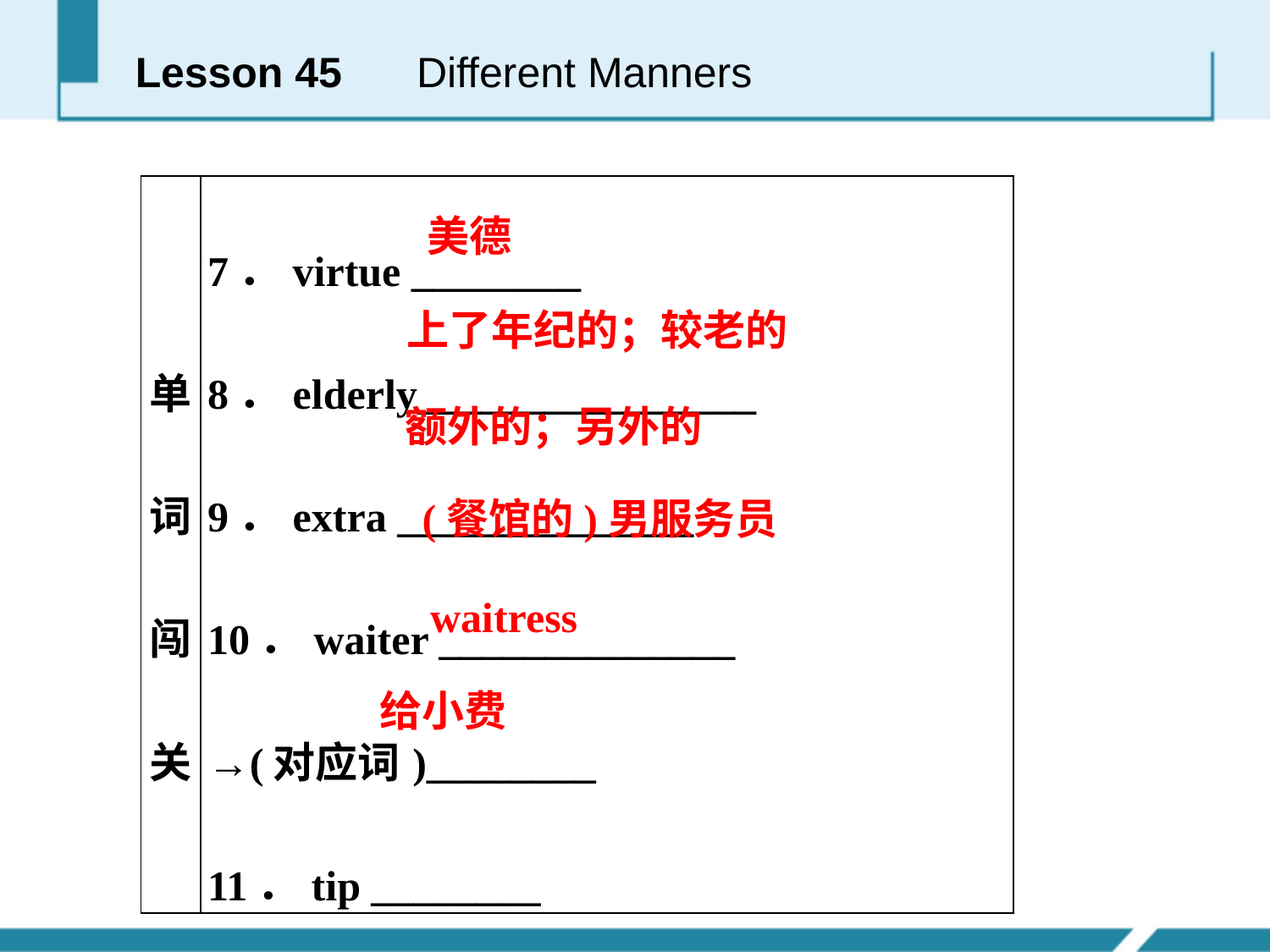

Lesson 45 　Different Manners
| 单词闯关 | 7．virtue \_\_\_\_\_\_\_\_ 8．elderly\_\_\_\_\_\_\_\_\_\_\_\_\_\_\_\_ 9．extra \_\_\_\_\_\_\_\_\_\_\_\_\_\_ 10．waiter \_\_\_\_\_\_\_\_\_\_\_\_\_\_ →(对应词)\_\_\_\_\_\_\_\_ 11．tip \_\_\_\_\_\_\_\_ |
| --- | --- |
美德
上了年纪的；较老的
额外的；另外的
(餐馆的)男服务员
 waitress
给小费